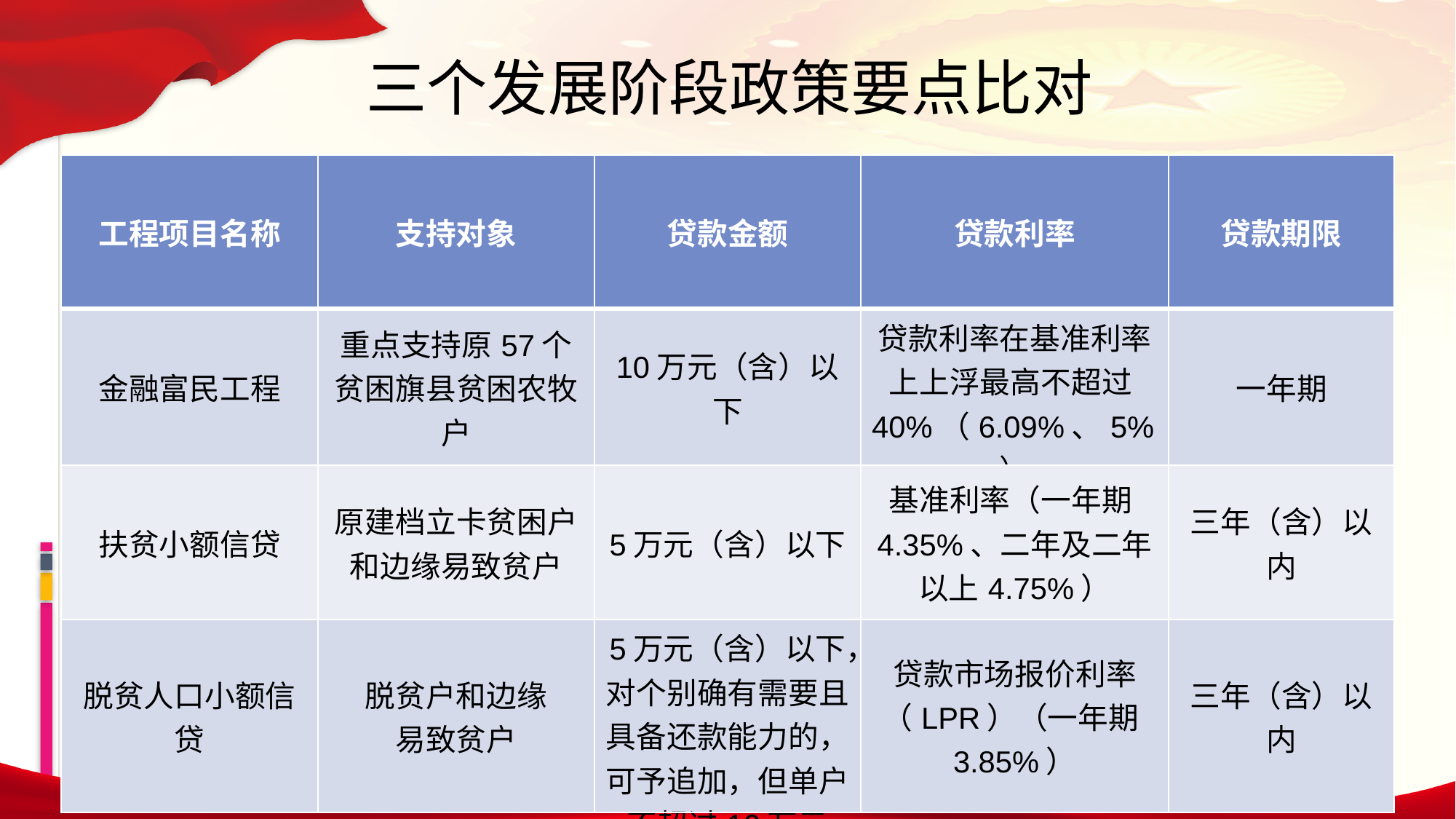

三个发展阶段政策要点比对
| 工程项目名称 | 支持对象 | 贷款金额 | 贷款利率 | 贷款期限 |
| --- | --- | --- | --- | --- |
| 金融富民工程 | 重点支持原57个贫困旗县贫困农牧户 | 10万元（含）以下 | 贷款利率在基准利率上上浮最高不超过40%（6.09%、5%） | 一年期 |
| 扶贫小额信贷 | 原建档立卡贫困户和边缘易致贫户 | 5万元（含）以下 | 基准利率（一年期4.35%、二年及二年以上4.75%） | 三年（含）以内 |
| 脱贫人口小额信贷 | 脱贫户和边缘 易致贫户 | 5万元（含）以下， 对个别确有需要且具备还款能力的，可予追加，但单户不超过10万元 | 贷款市场报价利率（LPR）（一年期3.85%） | 三年（含）以内 |